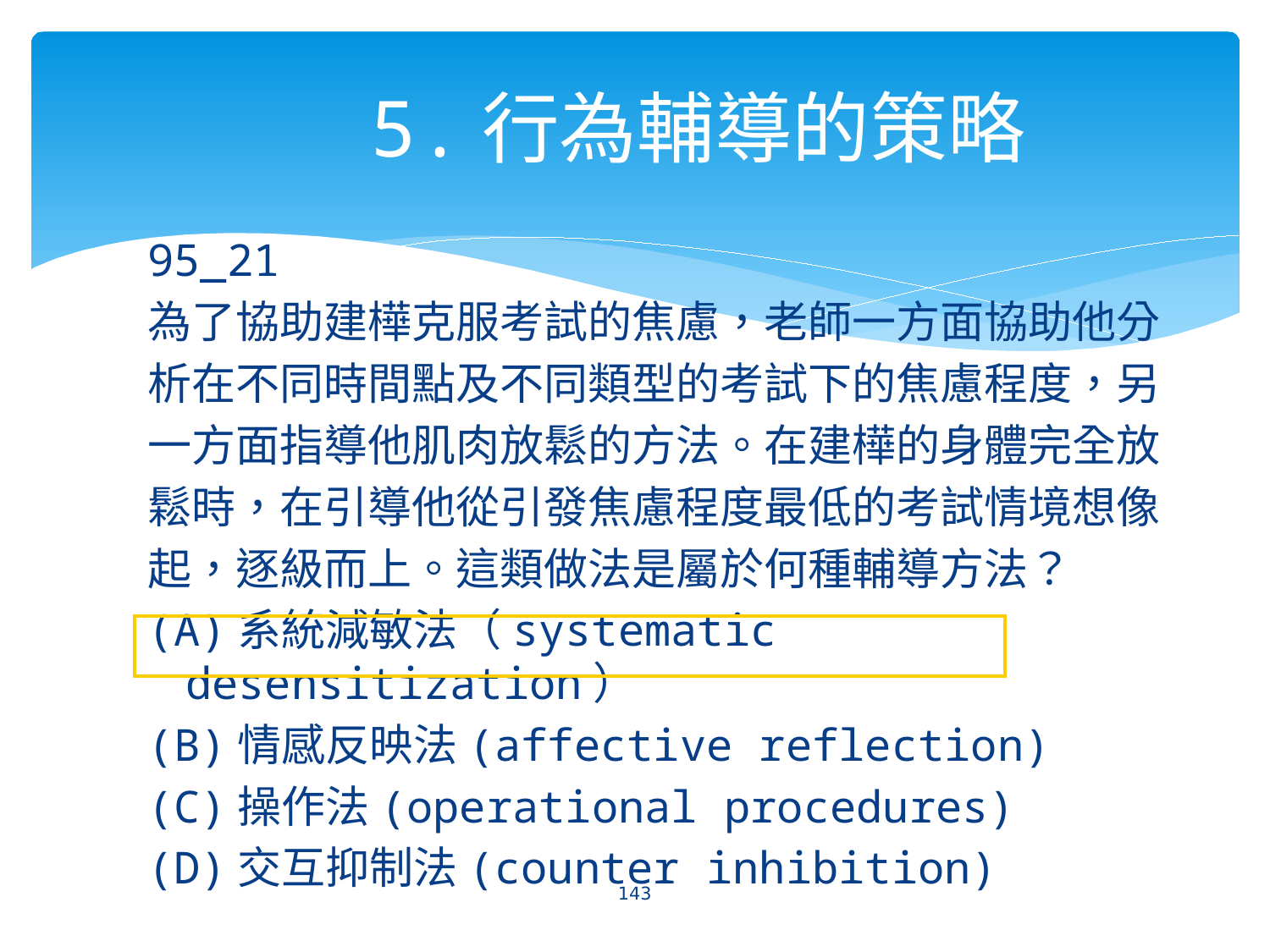

# 5.行為輔導的策略
95_21
為了協助建樺克服考試的焦慮，老師一方面協助他分
析在不同時間點及不同類型的考試下的焦慮程度，另
一方面指導他肌肉放鬆的方法。在建樺的身體完全放
鬆時，在引導他從引發焦慮程度最低的考試情境想像
起，逐級而上。這類做法是屬於何種輔導方法？
(A)系統減敏法（systematic desensitization）
(B)情感反映法(affective reflection)
(C)操作法(operational procedures)
(D)交互抑制法(counter inhibition)

143